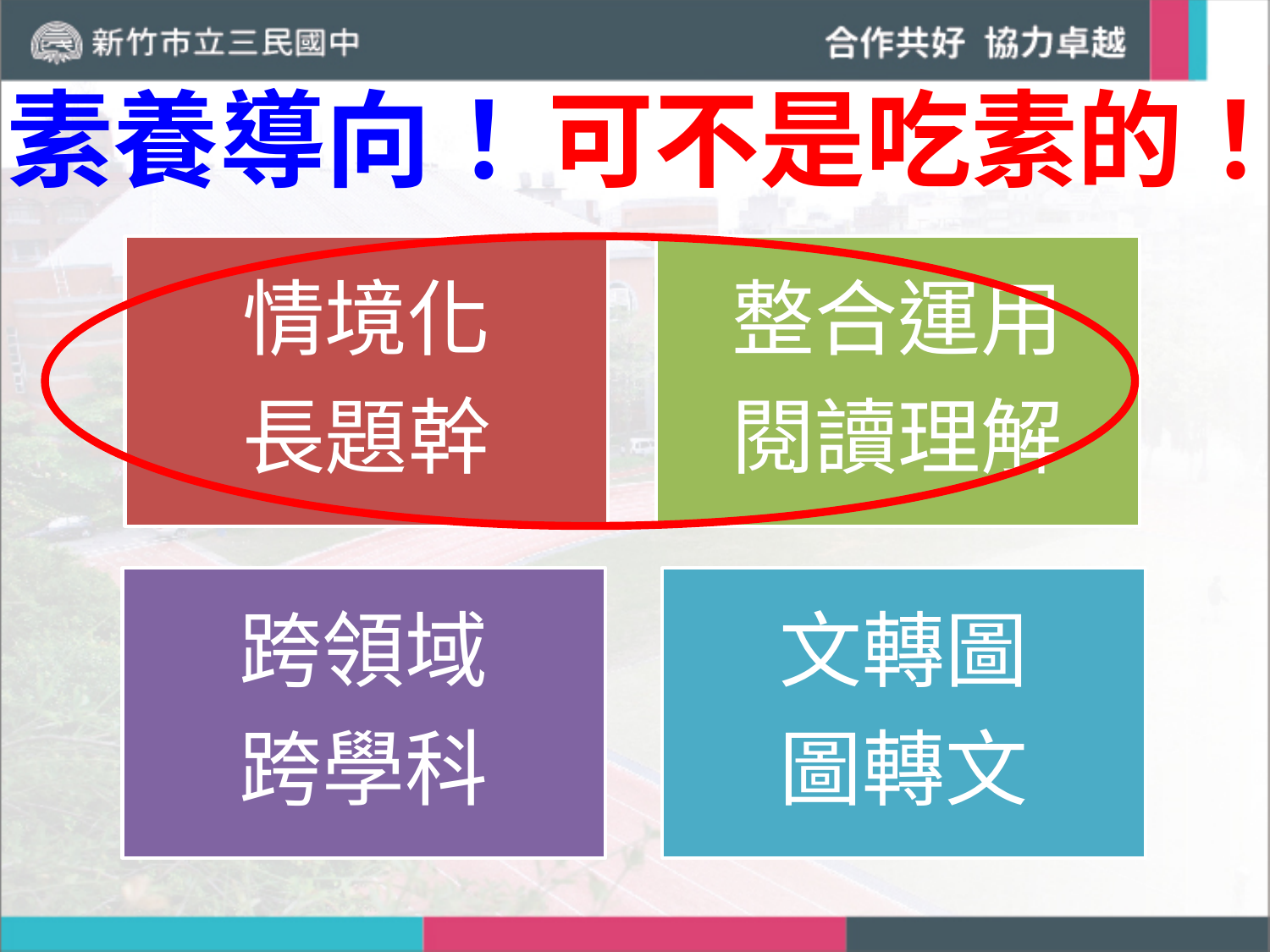

# 素養導向！
可不是吃素的！

情境化
長題幹
整合運用
閱讀理解
跨領域
跨學科
文轉圖
圖轉文